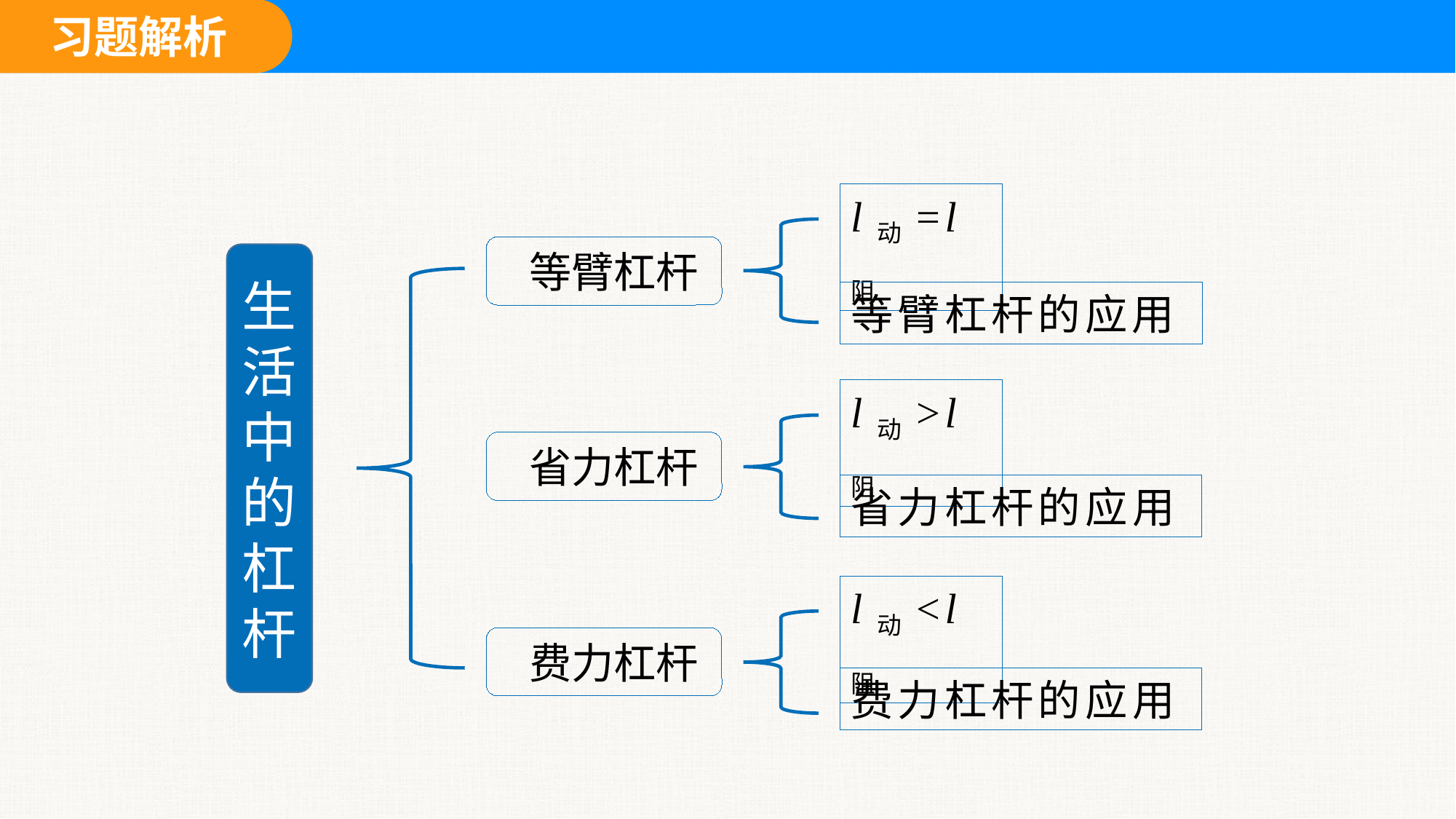

l动=l阻

 等臂杠杆
生活中的杠杆

等臂杠杆的应用
l动>l阻

 省力杠杆
省力杠杆的应用
l动<l阻

 费力杠杆
费力杠杆的应用